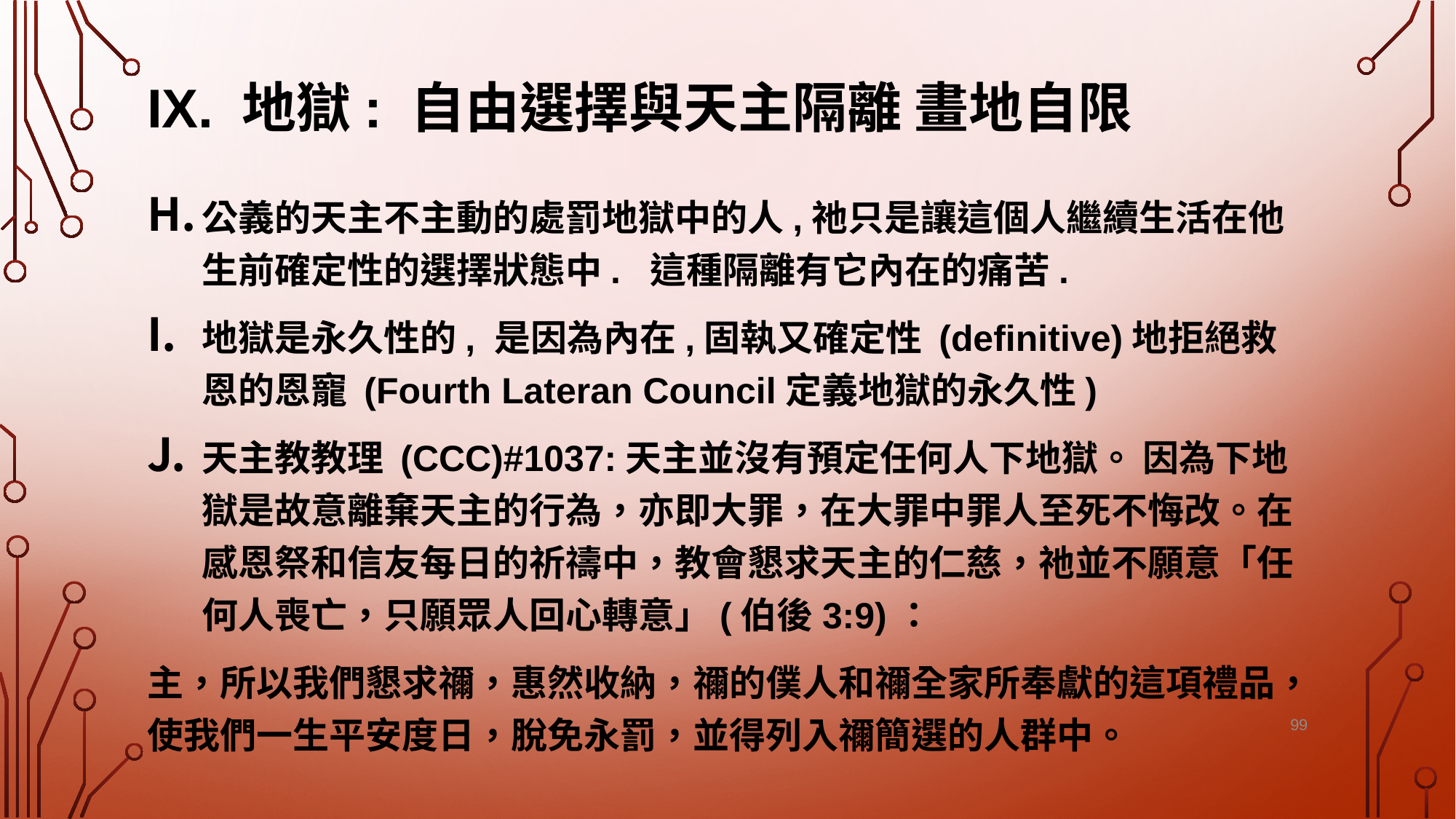

# IX. 地獄: 自由選擇與天主隔離 畫地自限
公義的天主不主動的處罰地獄中的人,祂只是讓這個人繼續生活在他生前確定性的選擇狀態中.  這種隔離有它內在的痛苦.
地獄是永久性的, 是因為內在,固執又確定性 (definitive)地拒絕救恩的恩寵 (Fourth Lateran Council定義地獄的永久性)
天主教教理 (CCC)#1037:天主並沒有預定任何人下地獄。 因為下地獄是故意離棄天主的行為，亦即大罪，在大罪中罪人至死不悔改。在感恩祭和信友每日的祈禱中，教會懇求天主的仁慈，祂並不願意「任何人喪亡，只願眾人回心轉意」(伯後3:9)：
主，所以我們懇求禰，惠然收納，禰的僕人和禰全家所奉獻的這項禮品，使我們一生平安度日，脫免永罰，並得列入禰簡選的人群中。

99